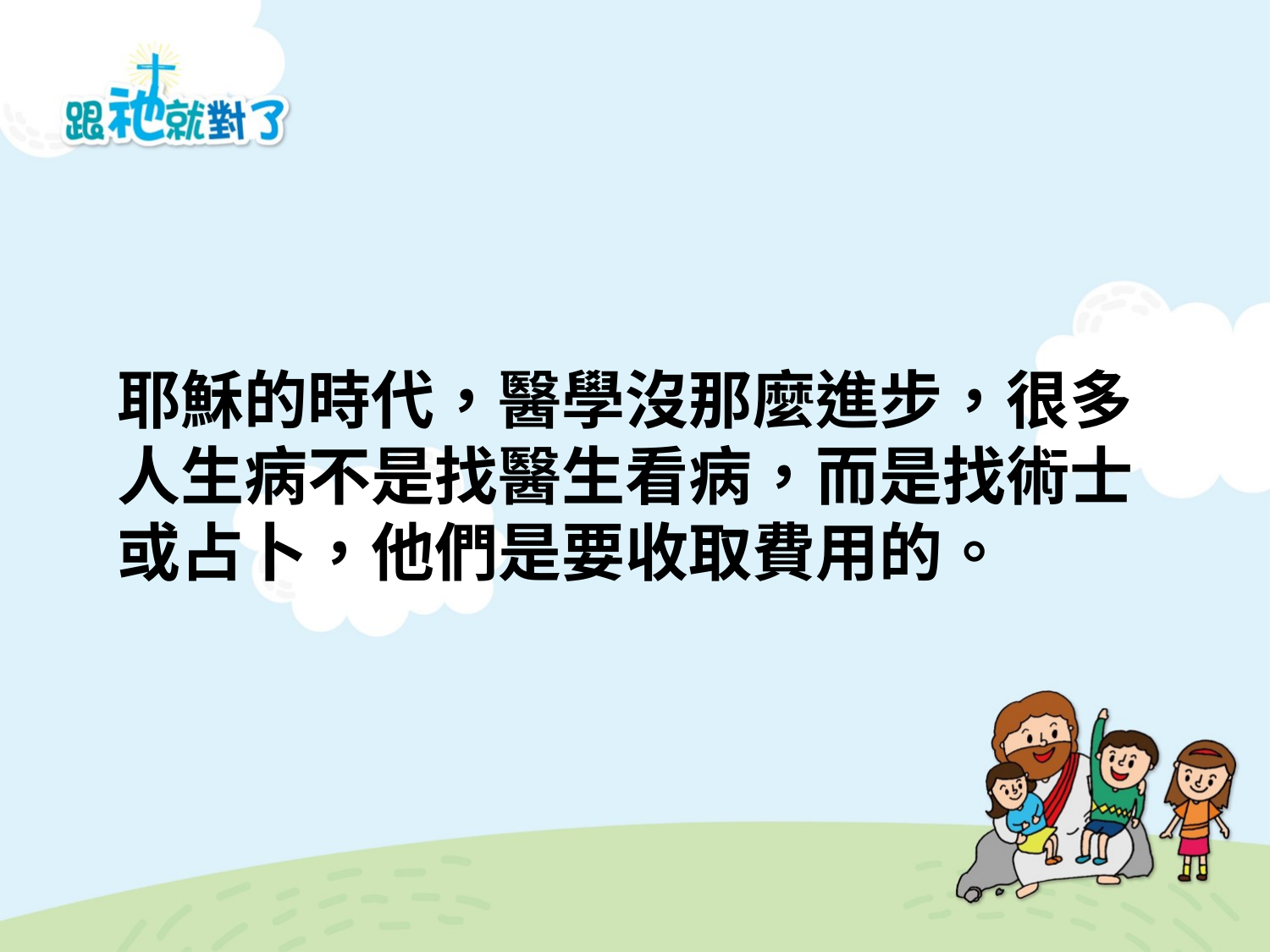

耶穌的時代，醫學沒那麼進步，很多人生病不是找醫生看病，而是找術士或占卜，他們是要收取費用的。